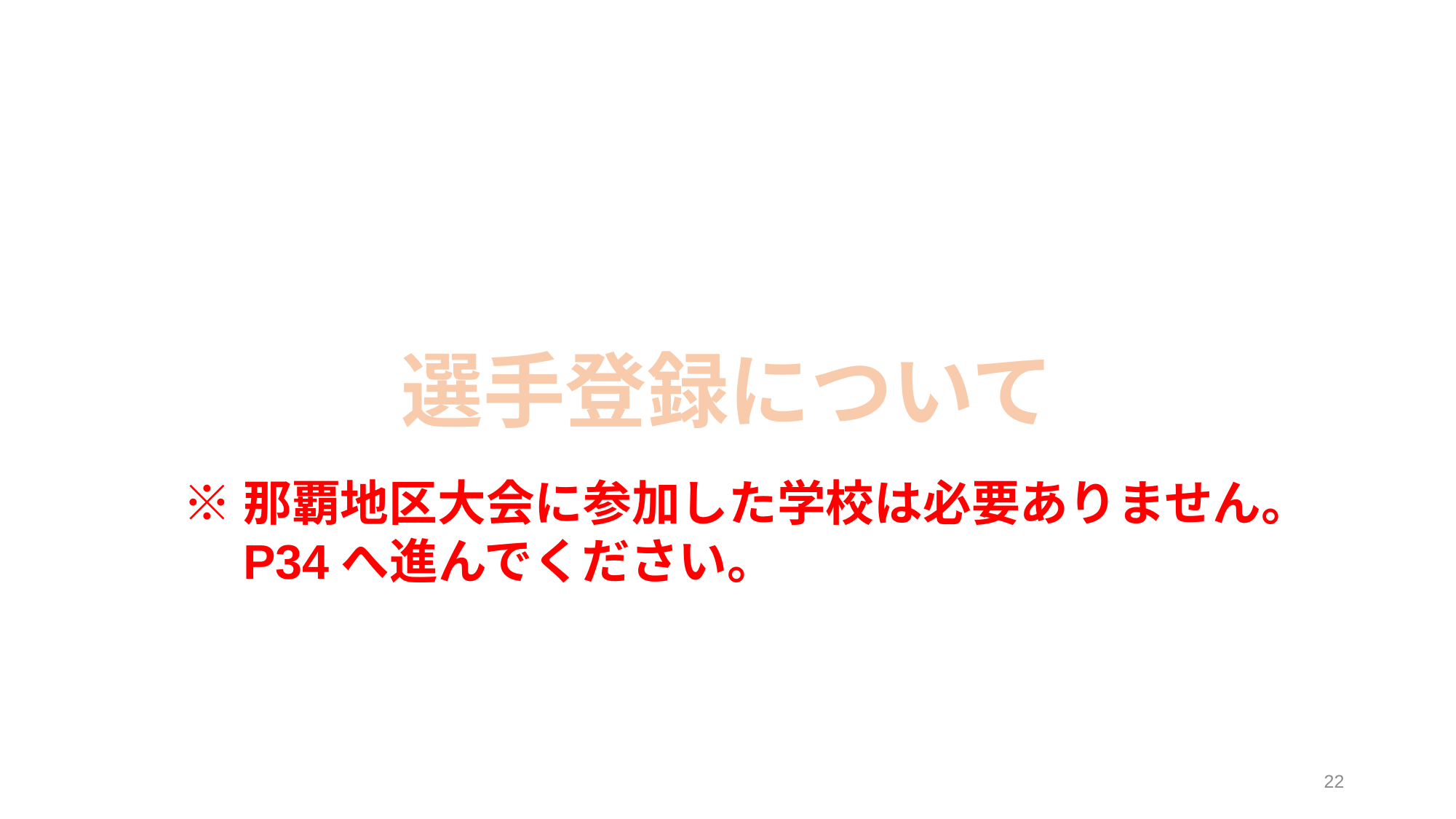

選手登録について
※那覇地区大会に参加した学校は必要ありません。
　P34へ進んでください。
22